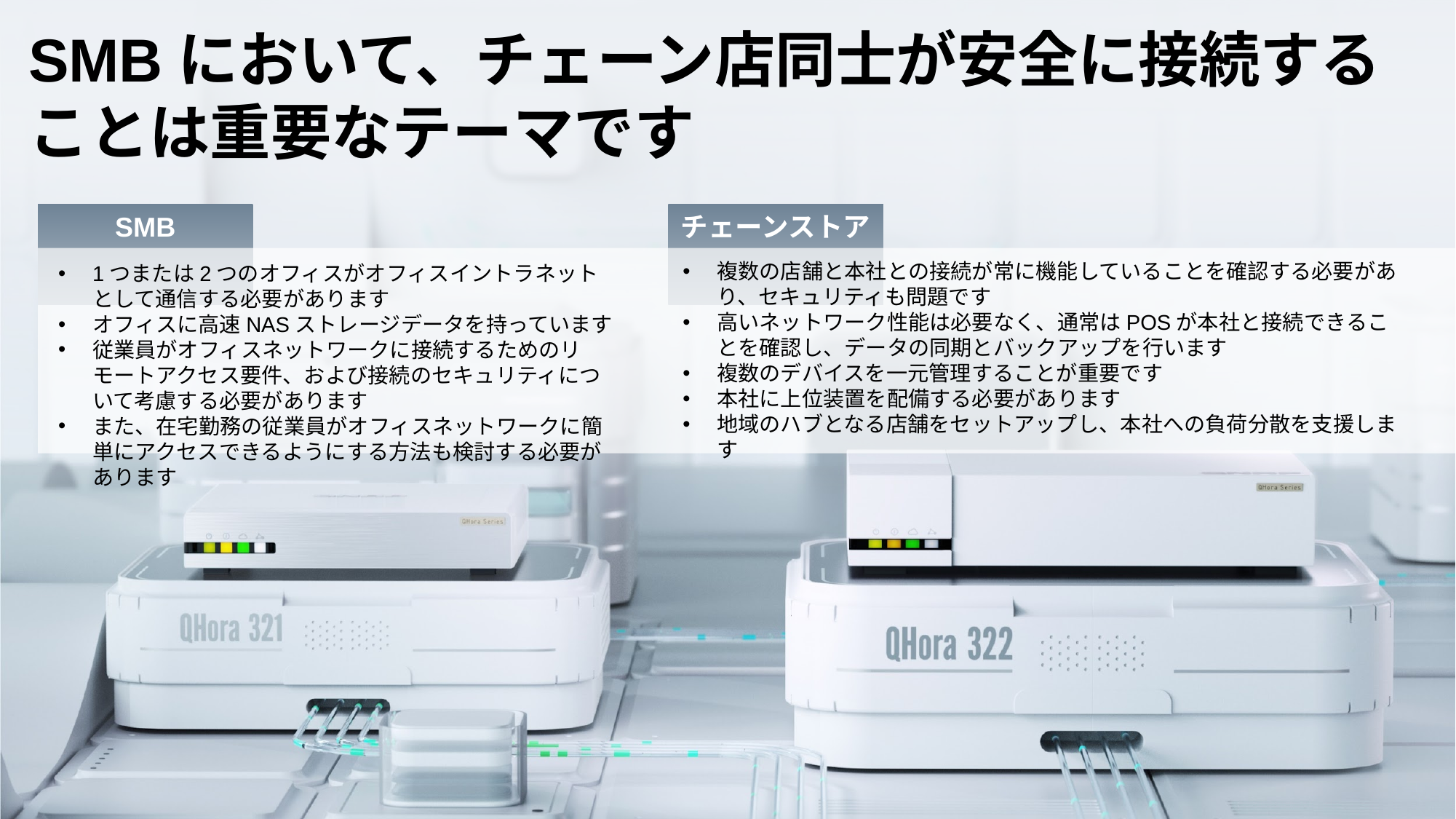

SMBにおいて、チェーン店同士が安全に接続することは重要なテーマです
SMB
チェーンストア

複数の店舗と本社との接続が常に機能していることを確認する必要があり、セキュリティも問題です
高いネットワーク性能は必要なく、通常はPOSが本社と接続できることを確認し、データの同期とバックアップを行います
複数のデバイスを一元管理することが重要です
本社に上位装置を配備する必要があります
地域のハブとなる店舗をセットアップし、本社への負荷分散を支援します
1つまたは2つのオフィスがオフィスイントラネットとして通信する必要があります
オフィスに高速NASストレージデータを持っています
従業員がオフィスネットワークに接続するためのリモートアクセス要件、および接続のセキュリティについて考慮する必要があります
また、在宅勤務の従業員がオフィスネットワークに簡単にアクセスできるようにする方法も検討する必要があります